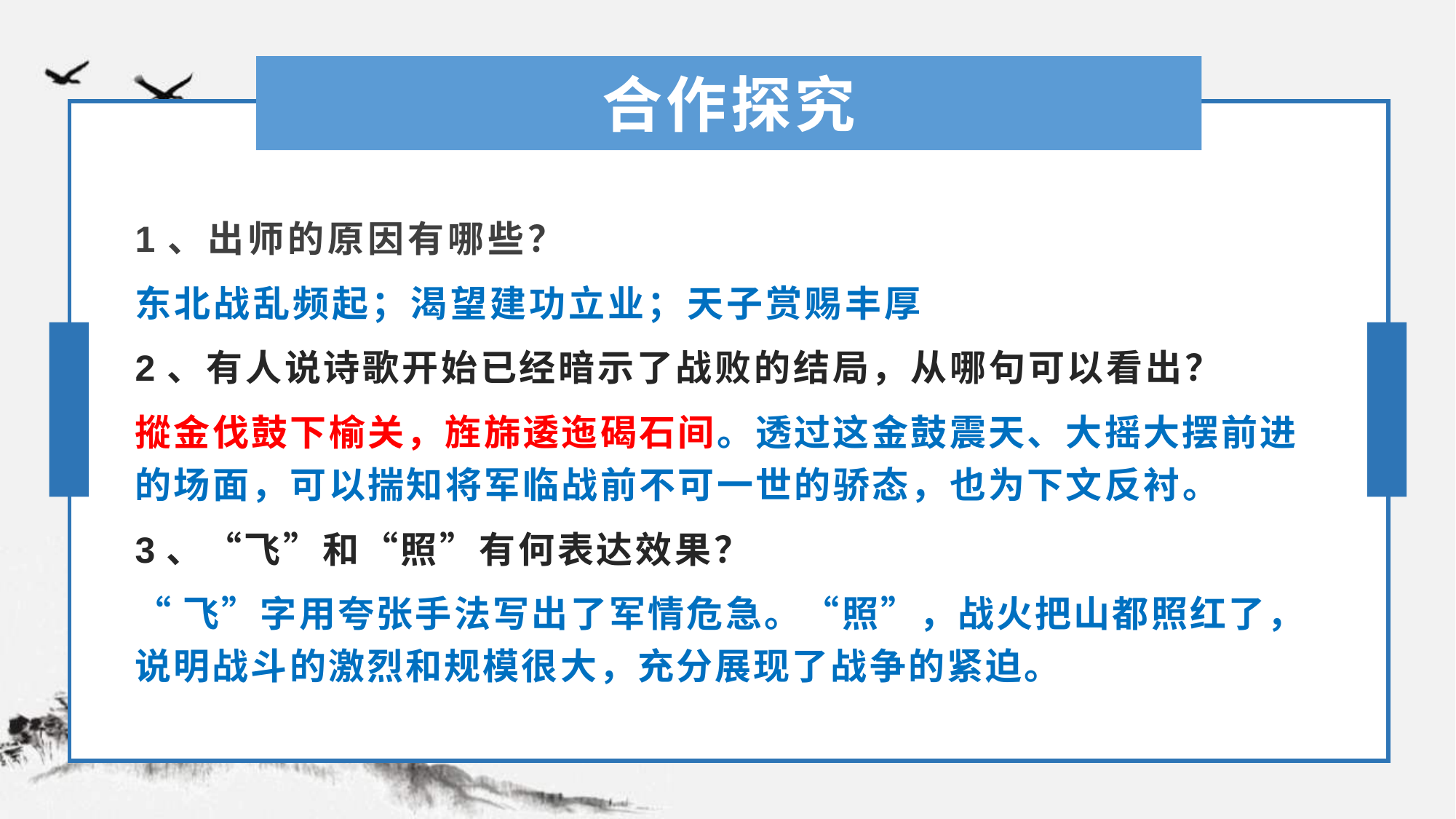

合作探究

1、出师的原因有哪些？
东北战乱频起；渴望建功立业；天子赏赐丰厚
2、有人说诗歌开始已经暗示了战败的结局，从哪句可以看出？
摐金伐鼓下榆关，旌旆逶迤碣石间。透过这金鼓震天、大摇大摆前进的场面，可以揣知将军临战前不可一世的骄态，也为下文反衬。
3、“飞”和“照”有何表达效果？
“飞”字用夸张手法写出了军情危急。“照”，战火把山都照红了，说明战斗的激烈和规模很大，充分展现了战争的紧迫。